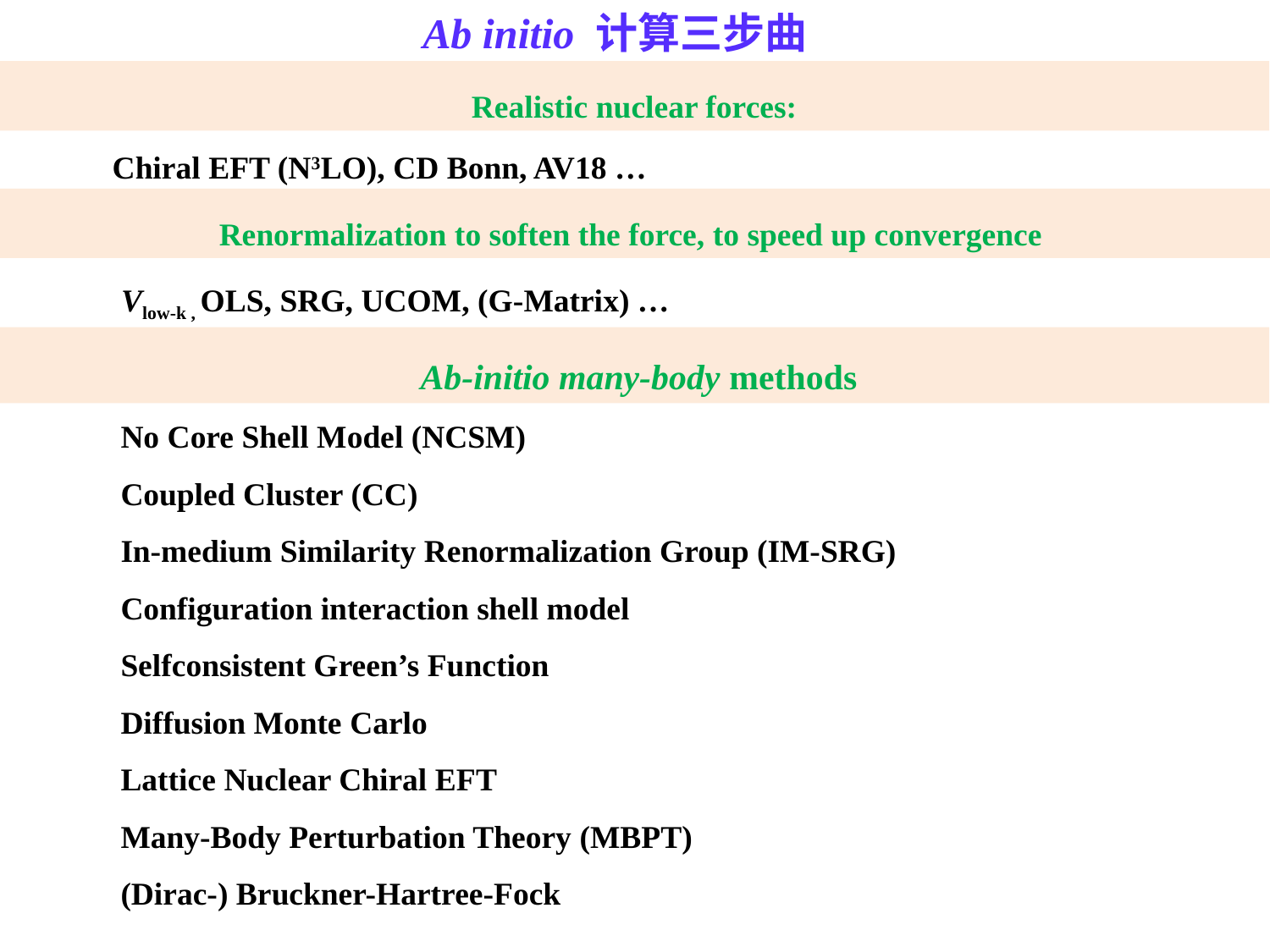

Ab initio 计算三步曲
Realistic nuclear forces:
Chiral EFT (N3LO), CD Bonn, AV18 …
Renormalization to soften the force, to speed up convergence
Vlow-k , OLS, SRG, UCOM, (G-Matrix) …
 Ab-initio many-body methods
No Core Shell Model (NCSM)
Coupled Cluster (CC)
In-medium Similarity Renormalization Group (IM-SRG)
Configuration interaction shell model
Selfconsistent Green’s Function
Diffusion Monte Carlo
Lattice Nuclear Chiral EFT
Many-Body Perturbation Theory (MBPT)
(Dirac-) Bruckner-Hartree-Fock